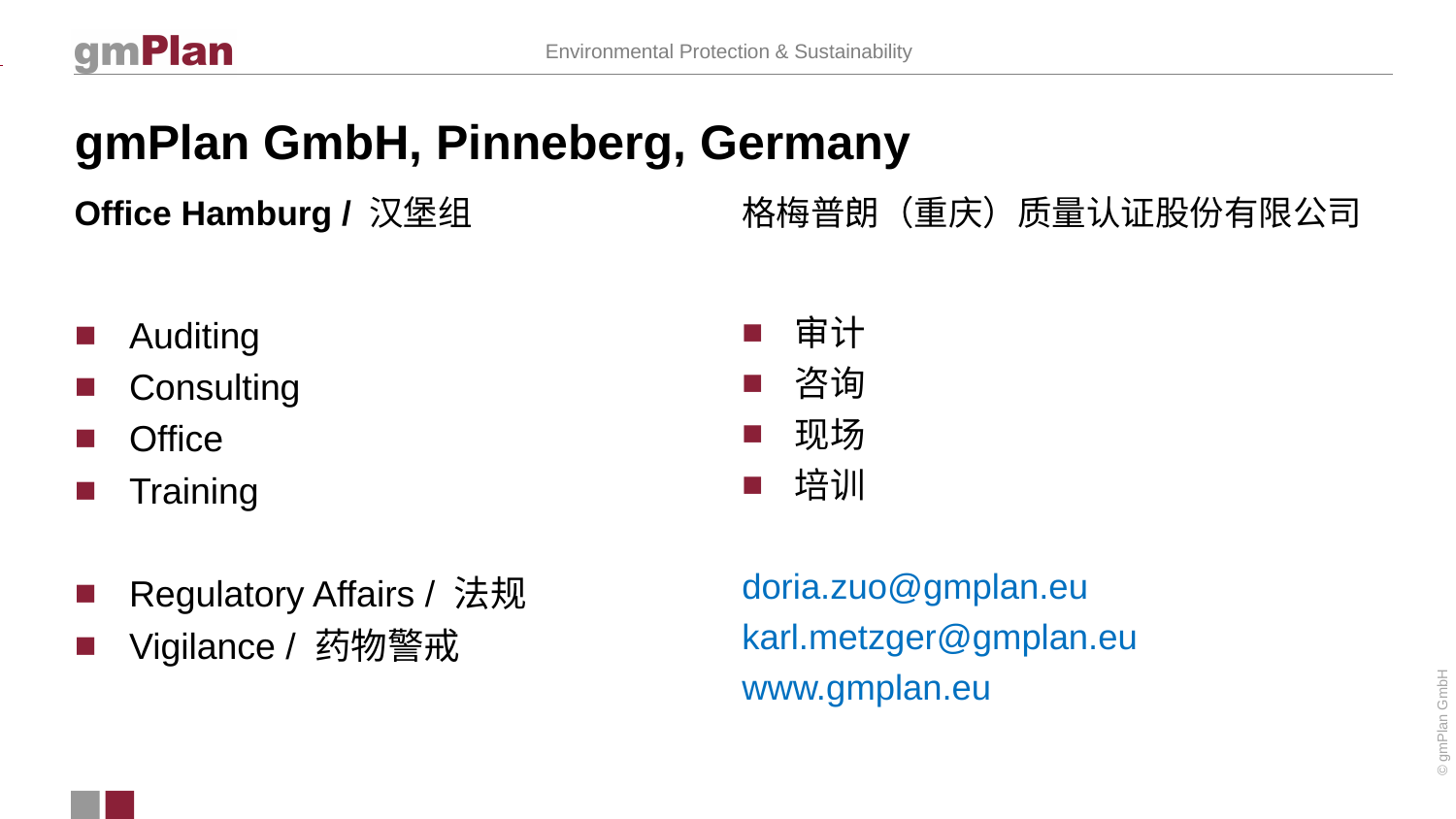

# gmPlan GmbH, Pinneberg, Germany
Office Hamburg / 汉堡组
格梅普朗（重庆）质量认证股份有限公司

审计
咨询
现场
培训

doria.zuo@gmplan.eu
karl.metzger@gmplan.eu
www.gmplan.eu

Auditing
Consulting
Office
Training

Regulatory Affairs / 法规
Vigilance / 药物警戒